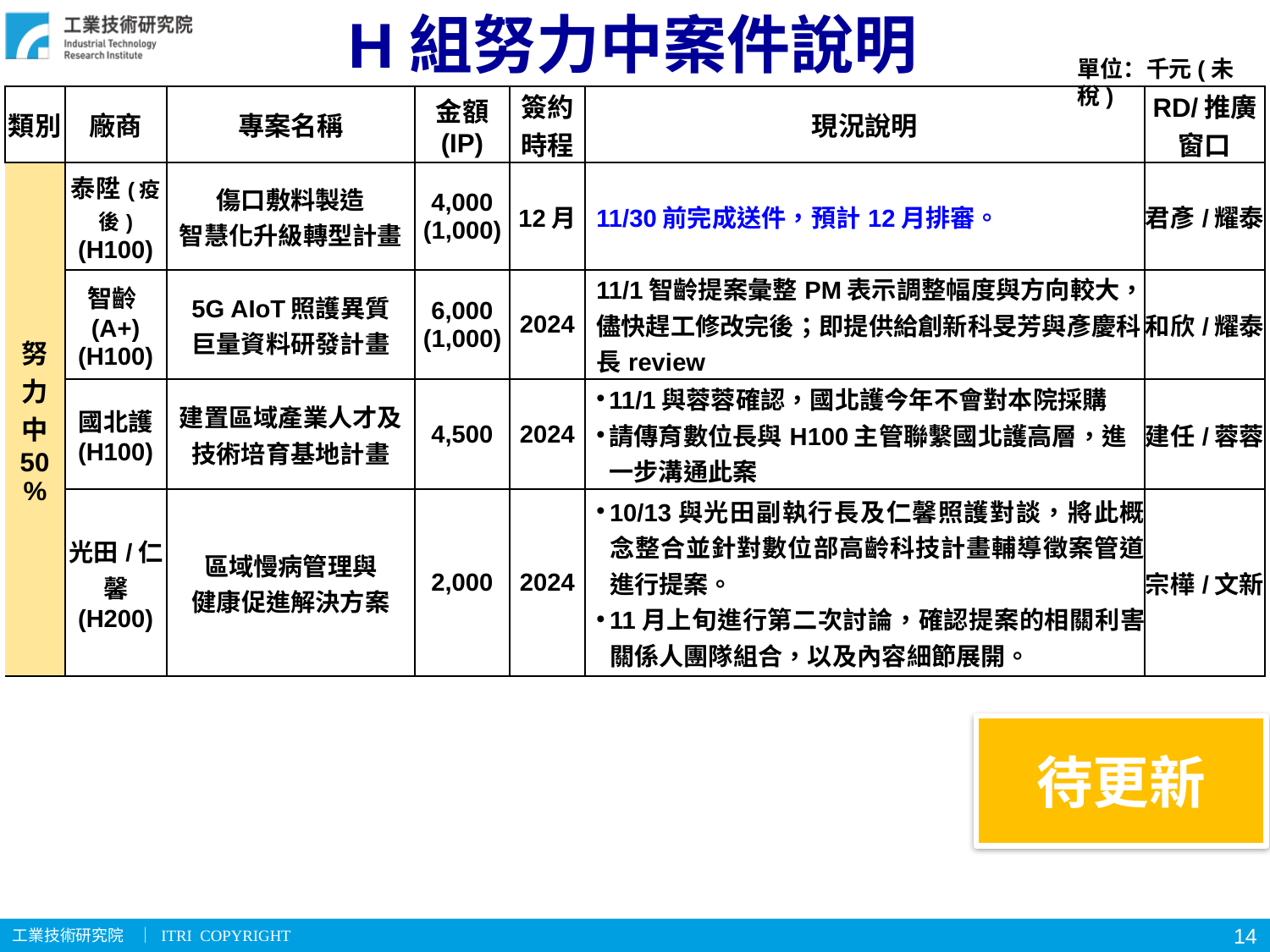

# H組努力中案件說明
單位：千元(未稅)
| 類別 | 廠商 | 專案名稱 | 金額 (IP) | 簽約 時程 | 現況說明 | RD/推廣 窗口 |
| --- | --- | --- | --- | --- | --- | --- |
| 努力中 50% | 泰陞(疫後) (H100) | 傷口敷料製造 智慧化升級轉型計畫 | 4,000 (1,000) | 12月 | 11/30前完成送件，預計12月排審。 | 君彥/耀泰 |
|  | 智齡(A+) (H100) | 5G AIoT照護異質 巨量資料研發計畫 | 6,000 (1,000) | 2024 | 11/1智齡提案彙整PM表示調整幅度與方向較大，儘快趕工修改完後；即提供給創新科旻芳與彥慶科長review | 和欣/耀泰 |
|  | 國北護 (H100) | 建置區域產業人才及 技術培育基地計畫 | 4,500 | 2024 | 11/1與蓉蓉確認，國北護今年不會對本院採購 請傳育數位長與H100主管聯繫國北護高層，進一步溝通此案 | 建任/蓉蓉 |
|  | 光田/仁馨​ (H200) | 區域慢病管理與 健康​促進解決方案 | 2,000 | 2024 | 10/13與光田副執行長及仁馨照護對談，將此概念整合並針對數位部高齡科技計畫輔導徵案管道，進行提案。 11月上旬進行第二次討論，確認提案的相關利害關係人團隊組合，以及內容細節展開。 | 宗樺/文新 |
待更新